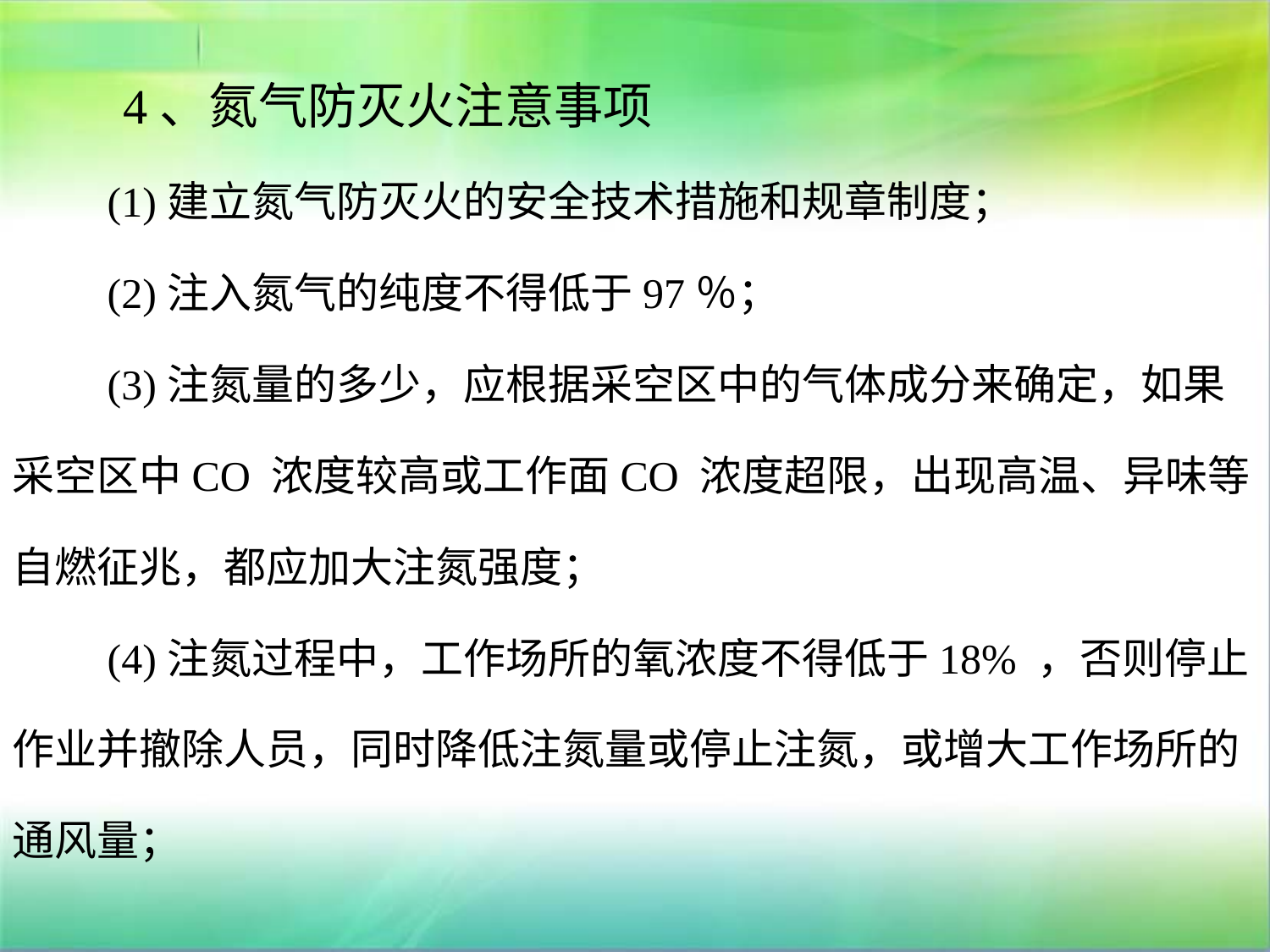

4、氮气防灭火注意事项
　　(1)建立氮气防灭火的安全技术措施和规章制度；
　　(2)注入氮气的纯度不得低于97％；
　　(3)注氮量的多少，应根据采空区中的气体成分来确定，如果采空区中CO 浓度较高或工作面CO 浓度超限，出现高温、异味等自燃征兆，都应加大注氮强度；
　　(4)注氮过程中，工作场所的氧浓度不得低于18% ，否则停止作业并撤除人员，同时降低注氮量或停止注氮，或增大工作场所的通风量；